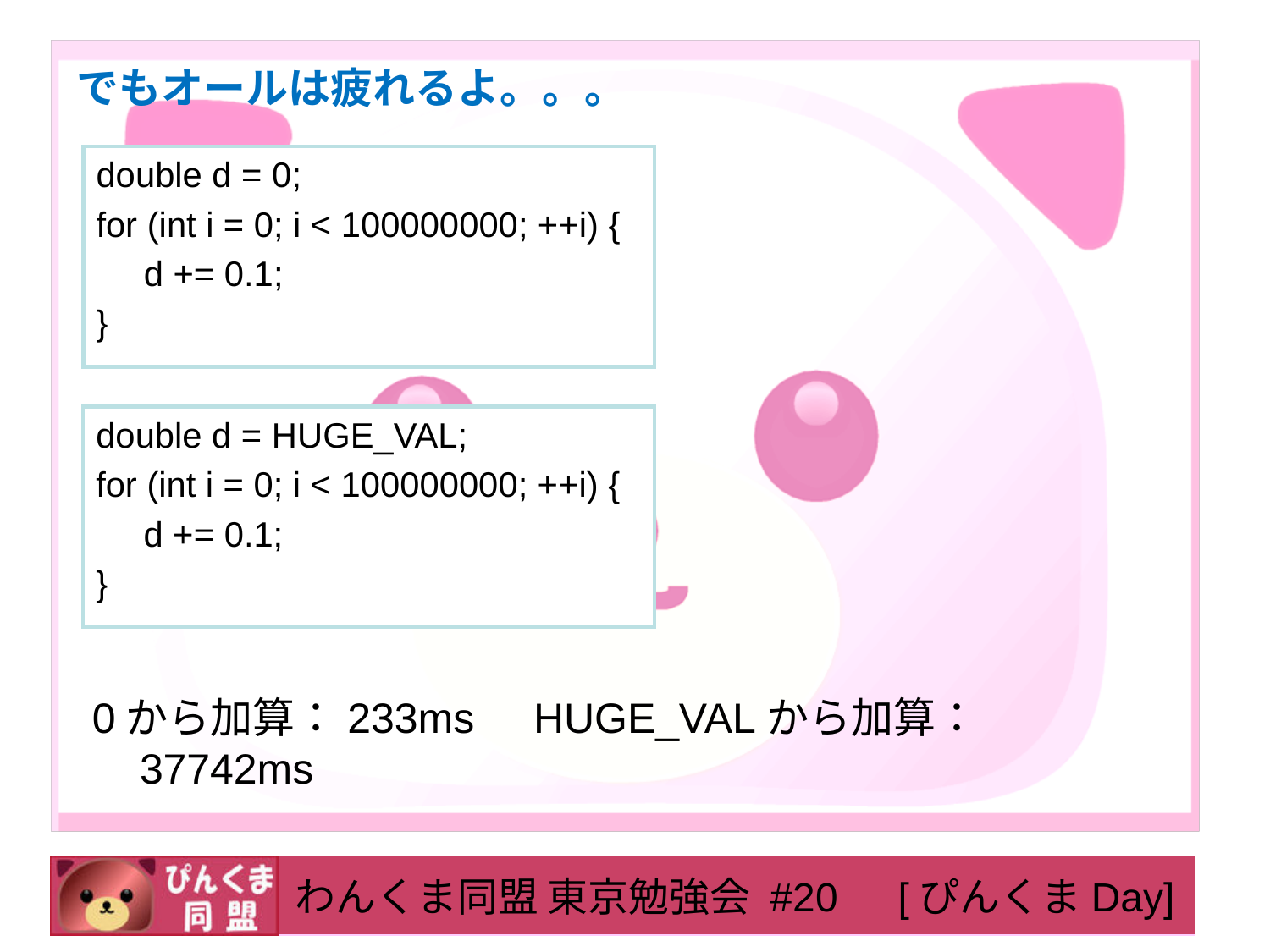

# でもオールは疲れるよ。。。
double d = 0;
for (int i = 0; i < 100000000; ++i) {
	d += 0.1;
}

double d = HUGE_VAL;
for (int i = 0; i < 100000000; ++i) {
	d += 0.1;
}

0から加算：233ms     HUGE_VALから加算： 37742ms